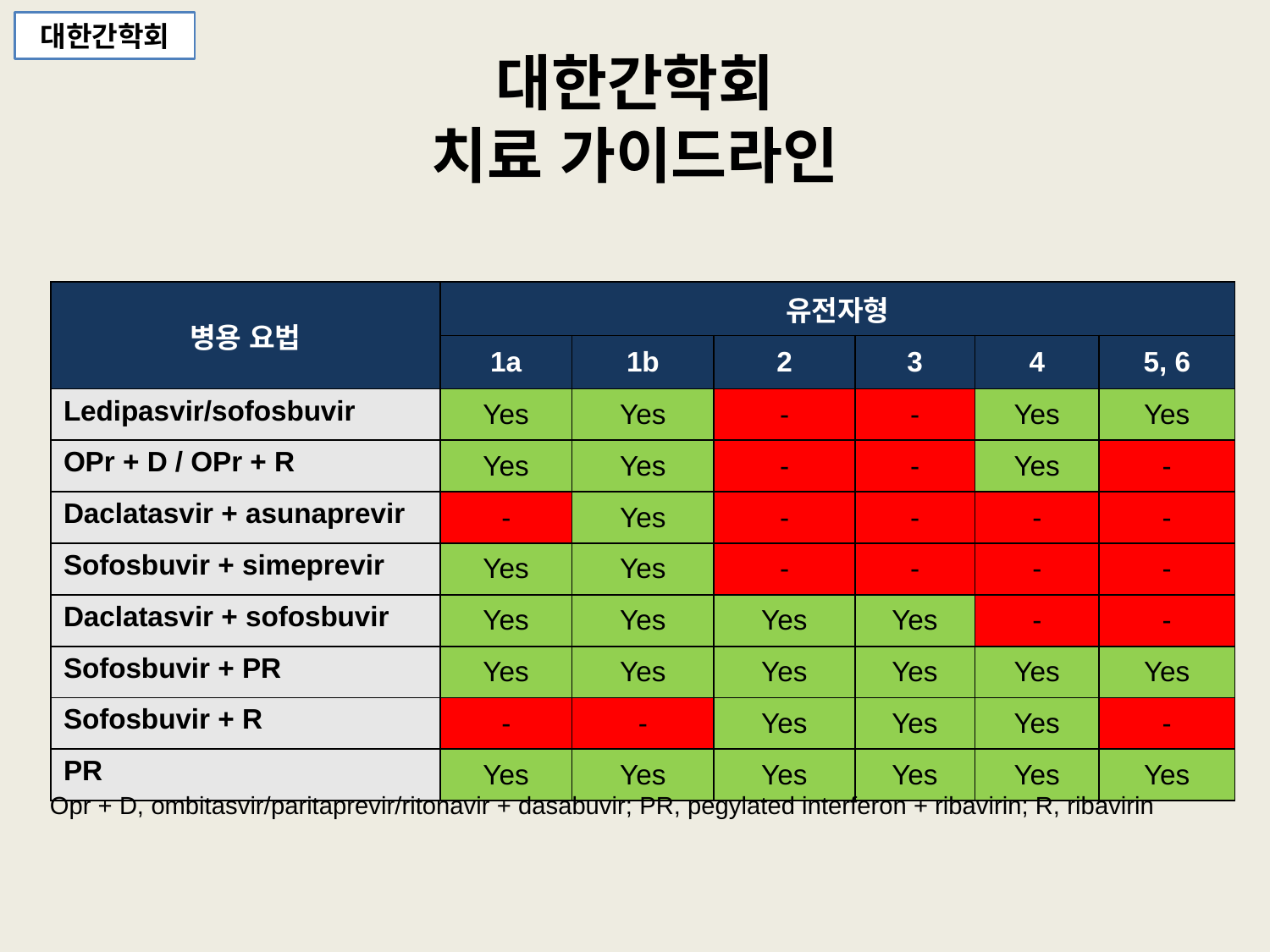

대한간학회
# 대한간학회 치료 가이드라인
| 병용 요법 | 유전자형 |  |  |  |  |  |
| --- | --- | --- | --- | --- | --- | --- |
|  | 1a | 1b | 2 | 3 | 4 | 5, 6 |
| Ledipasvir/sofosbuvir | Yes | Yes | - | - | Yes | Yes |
| OPr + D / OPr + R | Yes | Yes | - | - | Yes | - |
| Daclatasvir + asunaprevir | - | Yes | - | - | - | - |
| Sofosbuvir + simeprevir | Yes | Yes | - | - | - | - |
| Daclatasvir + sofosbuvir | Yes | Yes | Yes | Yes | - | - |
| Sofosbuvir + PR | Yes | Yes | Yes | Yes | Yes | Yes |
| Sofosbuvir + R | - | - | Yes | Yes | Yes | - |
| PR | Yes | Yes | Yes | Yes | Yes | Yes |
Opr + D, ombitasvir/paritaprevir/ritonavir + dasabuvir; PR, pegylated interferon + ribavirin; R, ribavirin